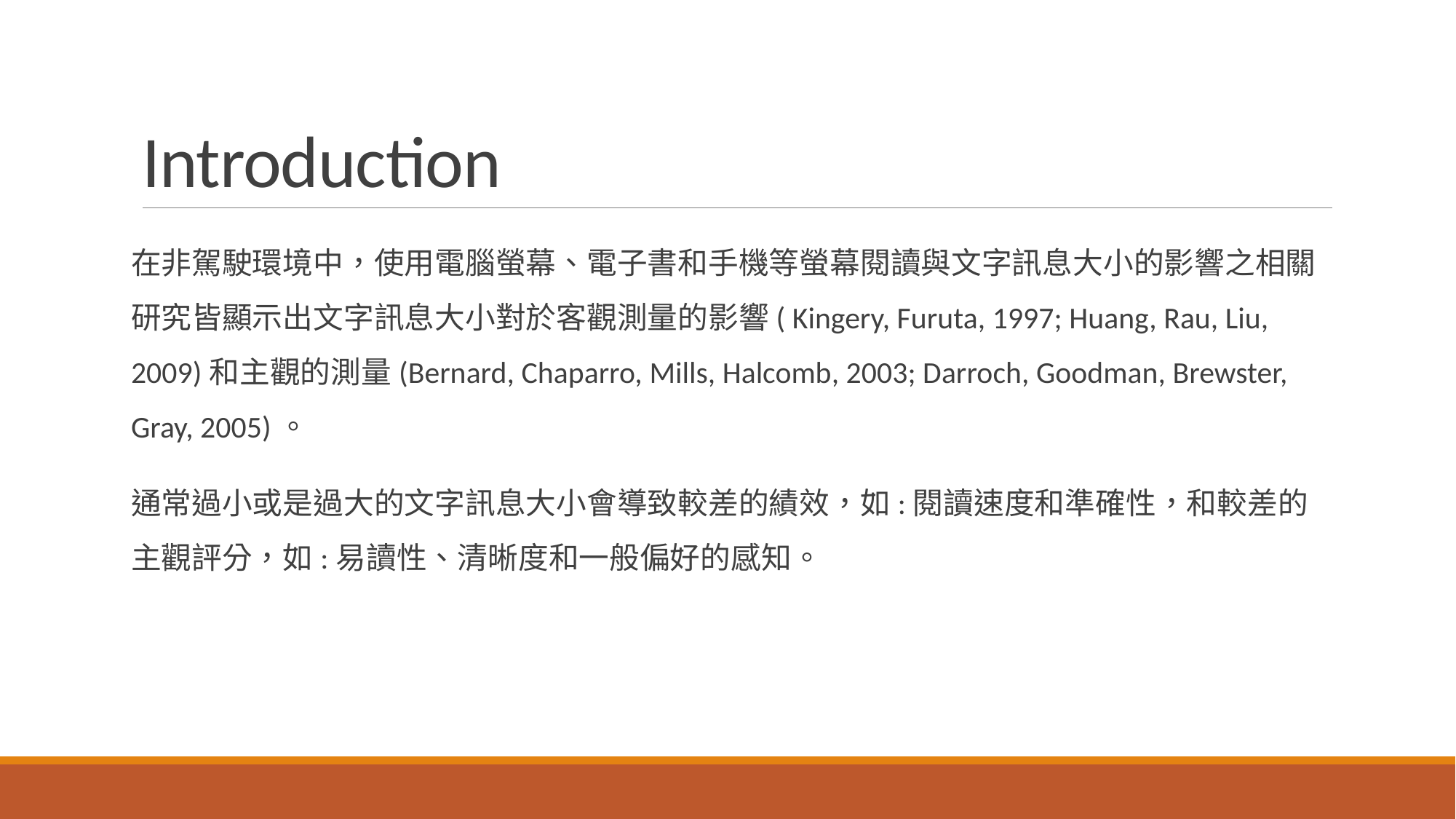

# Introduction
在非駕駛環境中，使用電腦螢幕、電子書和手機等螢幕閱讀與文字訊息大小的影響之相關研究皆顯示出文字訊息大小對於客觀測量的影響( Kingery, Furuta, 1997; Huang, Rau, Liu, 2009)和主觀的測量(Bernard, Chaparro, Mills, Halcomb, 2003; Darroch, Goodman, Brewster, Gray, 2005)。
通常過小或是過大的文字訊息大小會導致較差的績效，如:閱讀速度和準確性，和較差的主觀評分，如:易讀性、清晰度和一般偏好的感知。